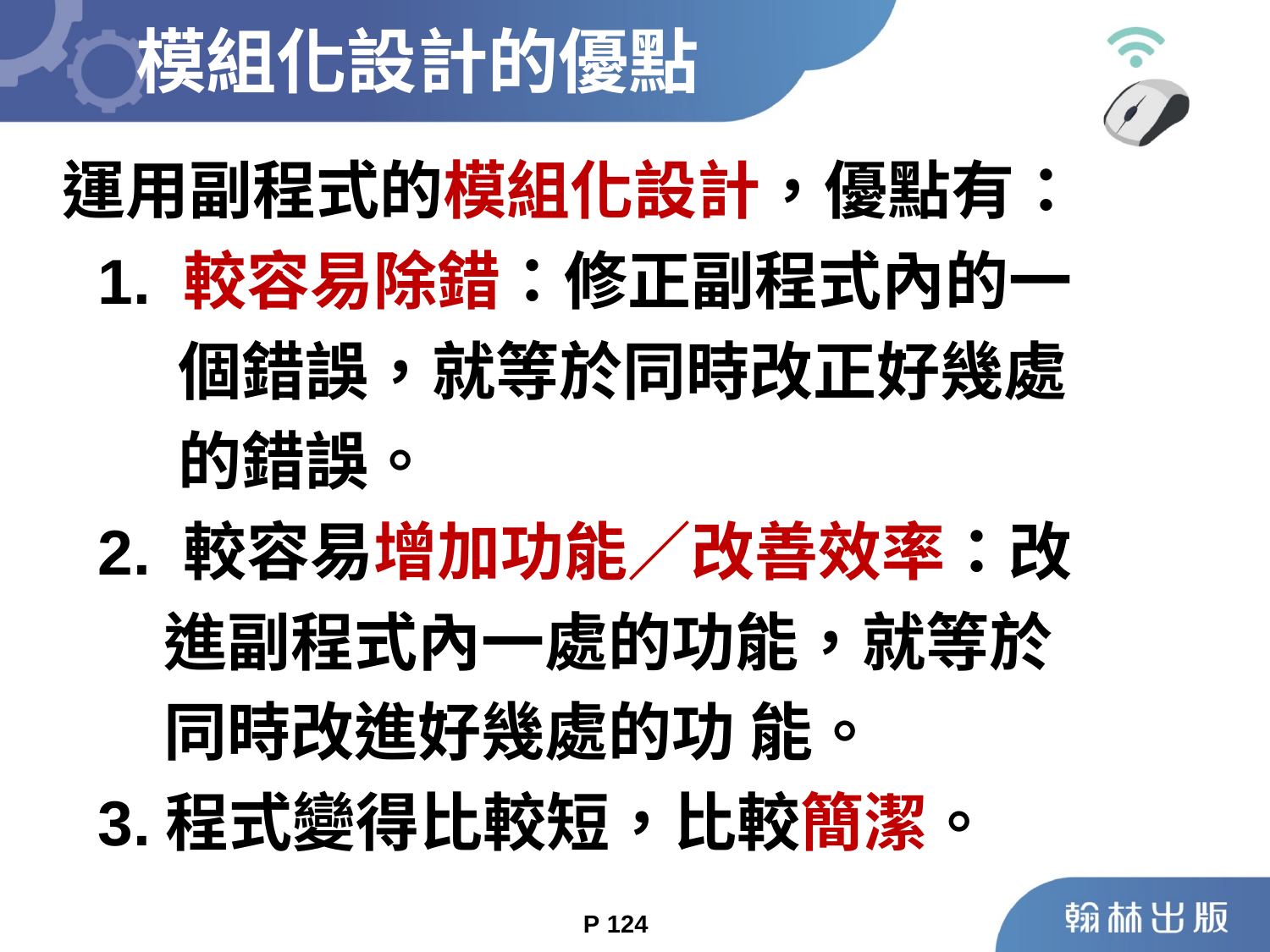

模組化設計的優點
運用副程式的模組化設計，優點有：
  1. 較容易除錯：修正副程式內的一
       個錯誤，就等於同時改正好幾處
       的錯誤。
  2. 較容易增加功能／改善效率：改
      進副程式內一處的功能，就等於
      同時改進好幾處的功 能。
  3.程式變得比較短，比較簡潔。

P 124